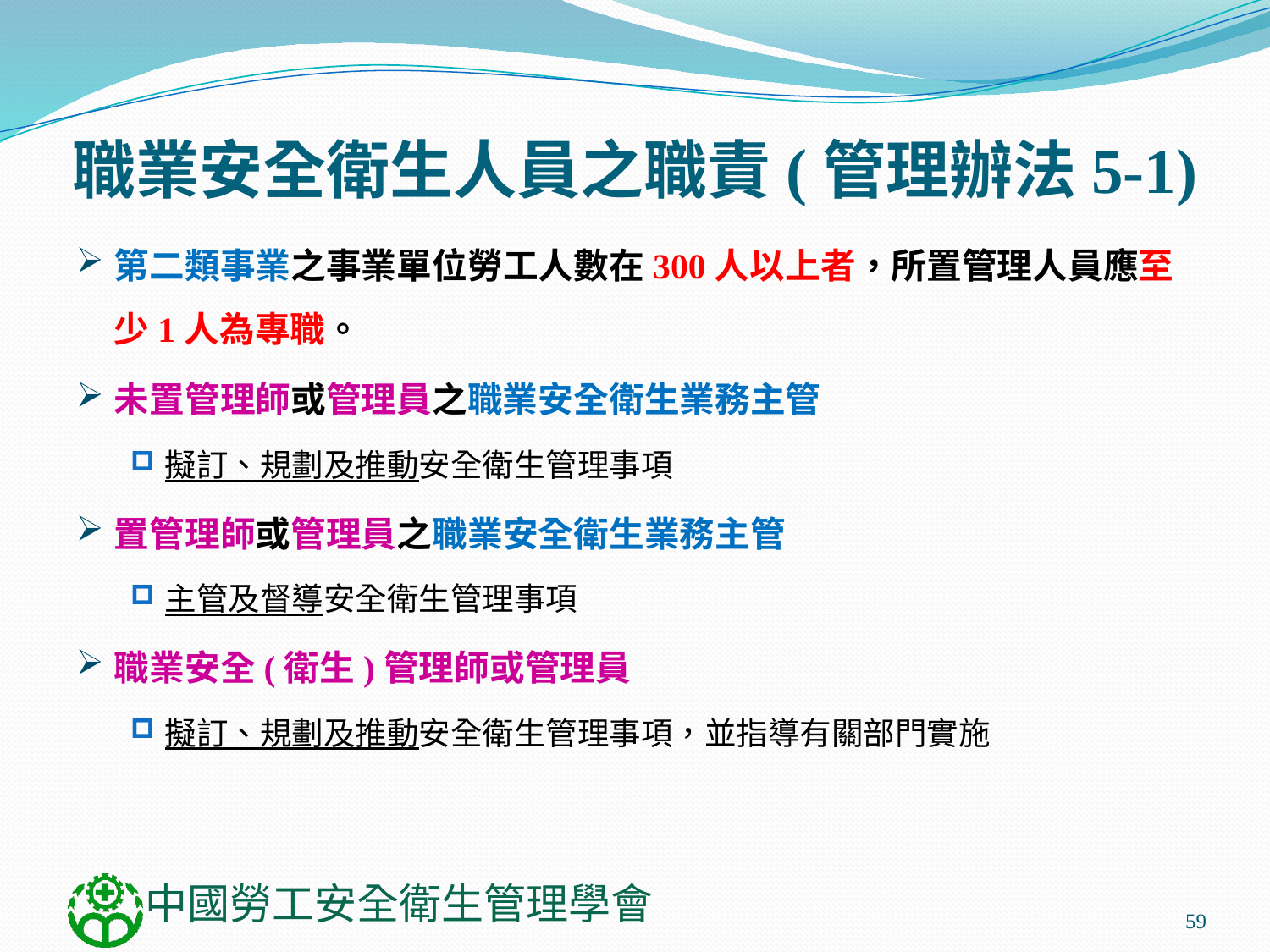

# 職業安全衛生人員之職責(管理辦法5-1)
第二類事業之事業單位勞工人數在300人以上者，所置管理人員應至少1人為專職。
未置管理師或管理員之職業安全衛生業務主管
擬訂、規劃及推動安全衛生管理事項
置管理師或管理員之職業安全衛生業務主管
主管及督導安全衛生管理事項
職業安全(衛生)管理師或管理員
擬訂、規劃及推動安全衛生管理事項，並指導有關部門實施
59